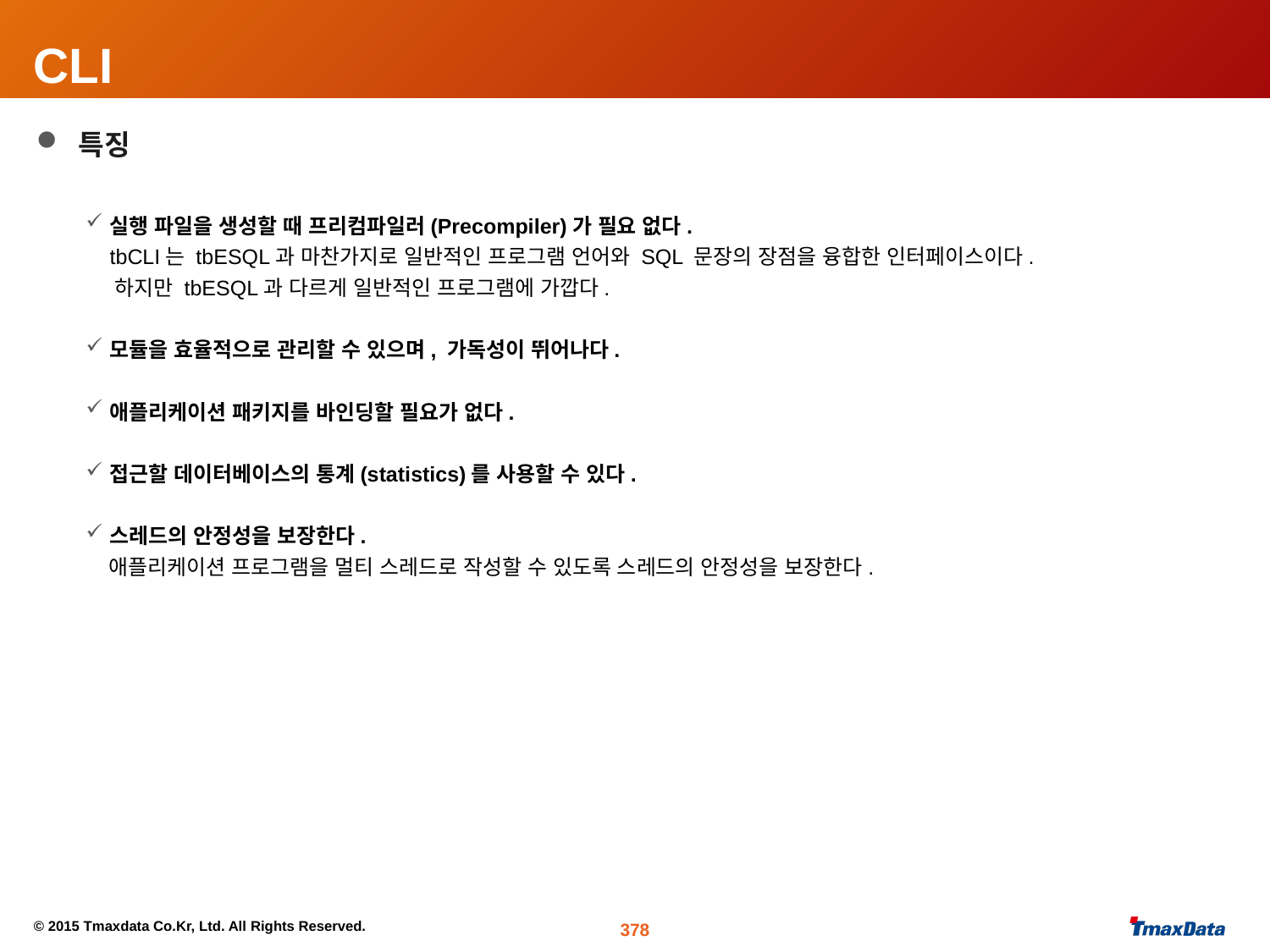

CLI
특징

실행 파일을 생성할 때 프리컴파일러(Precompiler)가 필요 없다.
    tbCLI는 tbESQL과 마찬가지로 일반적인 프로그램 언어와 SQL 문장의 장점을 융합한 인터페이스이다.
    하지만 tbESQL과 다르게 일반적인 프로그램에 가깝다.

모듈을 효율적으로 관리할 수 있으며, 가독성이 뛰어나다.

애플리케이션 패키지를 바인딩할 필요가 없다.

접근할 데이터베이스의 통계(statistics)를 사용할 수 있다.

스레드의 안정성을 보장한다.
   애플리케이션 프로그램을 멀티 스레드로 작성할 수 있도록 스레드의 안정성을 보장한다.